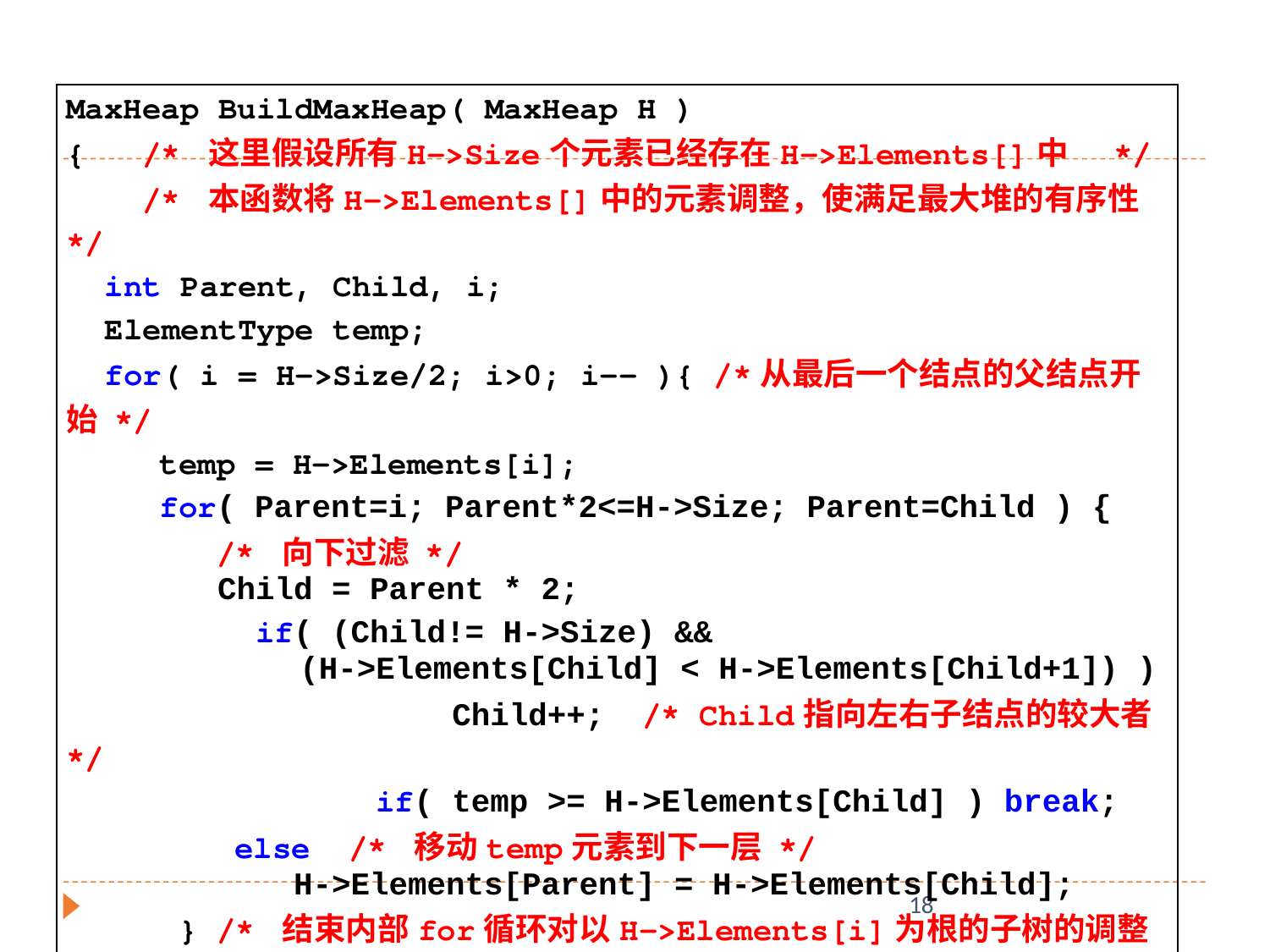

| MaxHeap BuildMaxHeap( MaxHeap H ) { /\* 这里假设所有H->Size个元素已经存在H->Elements[]中 \*/ /\* 本函数将H->Elements[]中的元素调整，使满足最大堆的有序性 \*/ int Parent, Child, i; ElementType temp; for( i = H->Size/2; i>0; i-- ){ /\*从最后一个结点的父结点开始 \*/ temp = H->Elements[i]; for( Parent=i; Parent\*2<=H->Size; Parent=Child ) { /\* 向下过滤 \*/ Child = Parent \* 2; if( (Child!= H->Size) && (H->Elements[Child] < H->Elements[Child+1]) ) Child++; /\* Child指向左右子结点的较大者 \*/ if( temp >= H->Elements[Child] ) break; else /\* 移动temp元素到下一层 \*/ H->Elements[Parent] = H->Elements[Child]; } /\* 结束内部for循环对以H->Elements[i]为根的子树的调整 \*/ H->Elements[Parent] = temp; } return H; } |
| --- |
18